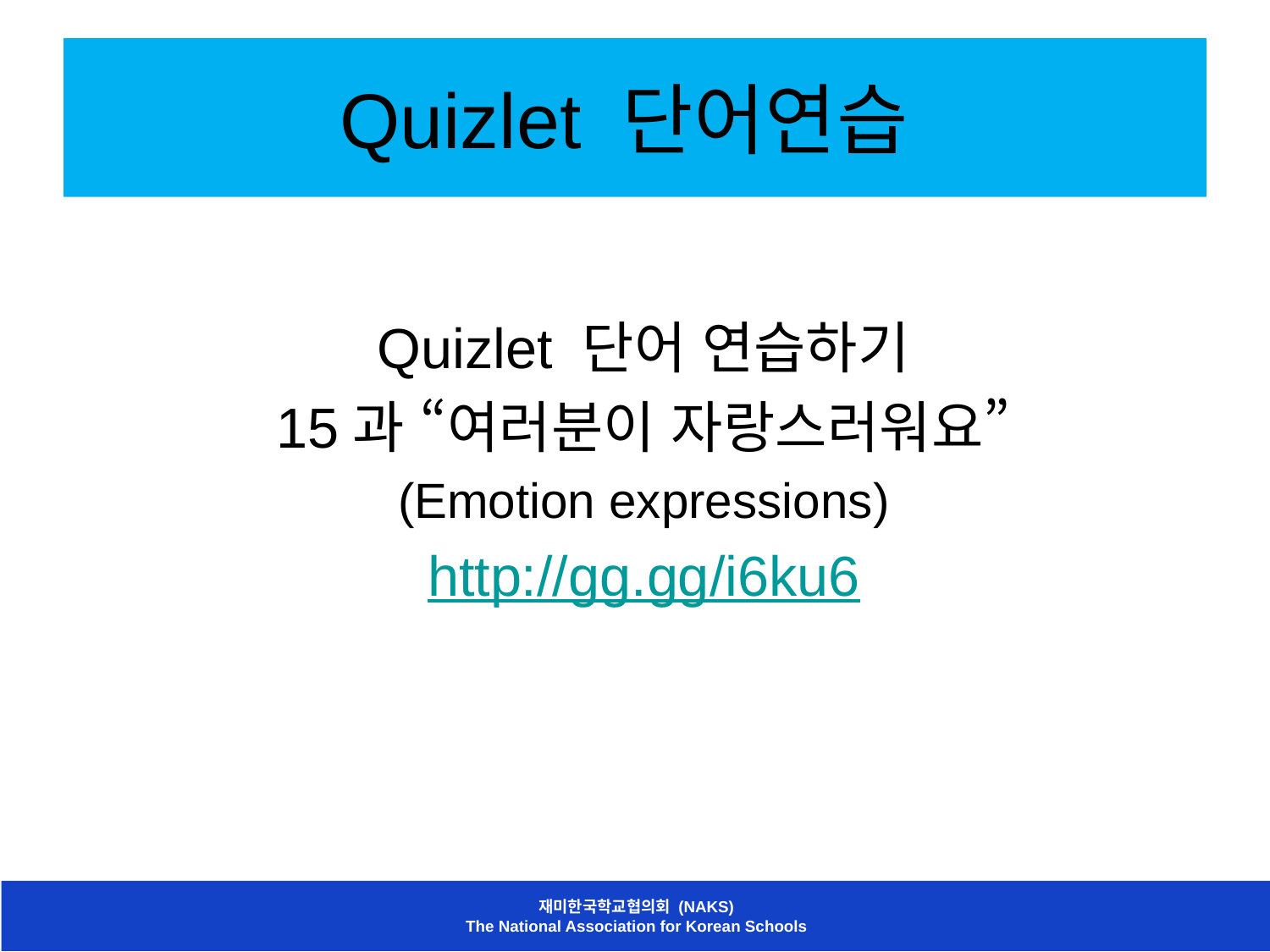

# Quizlet 단어연습
Quizlet 단어 연습하기
 15과 “여러분이 자랑스러워요”
(Emotion expressions)
http://gg.gg/i6ku6

재미한국학교협의회 (NAKS)
The National Association for Korean Schools